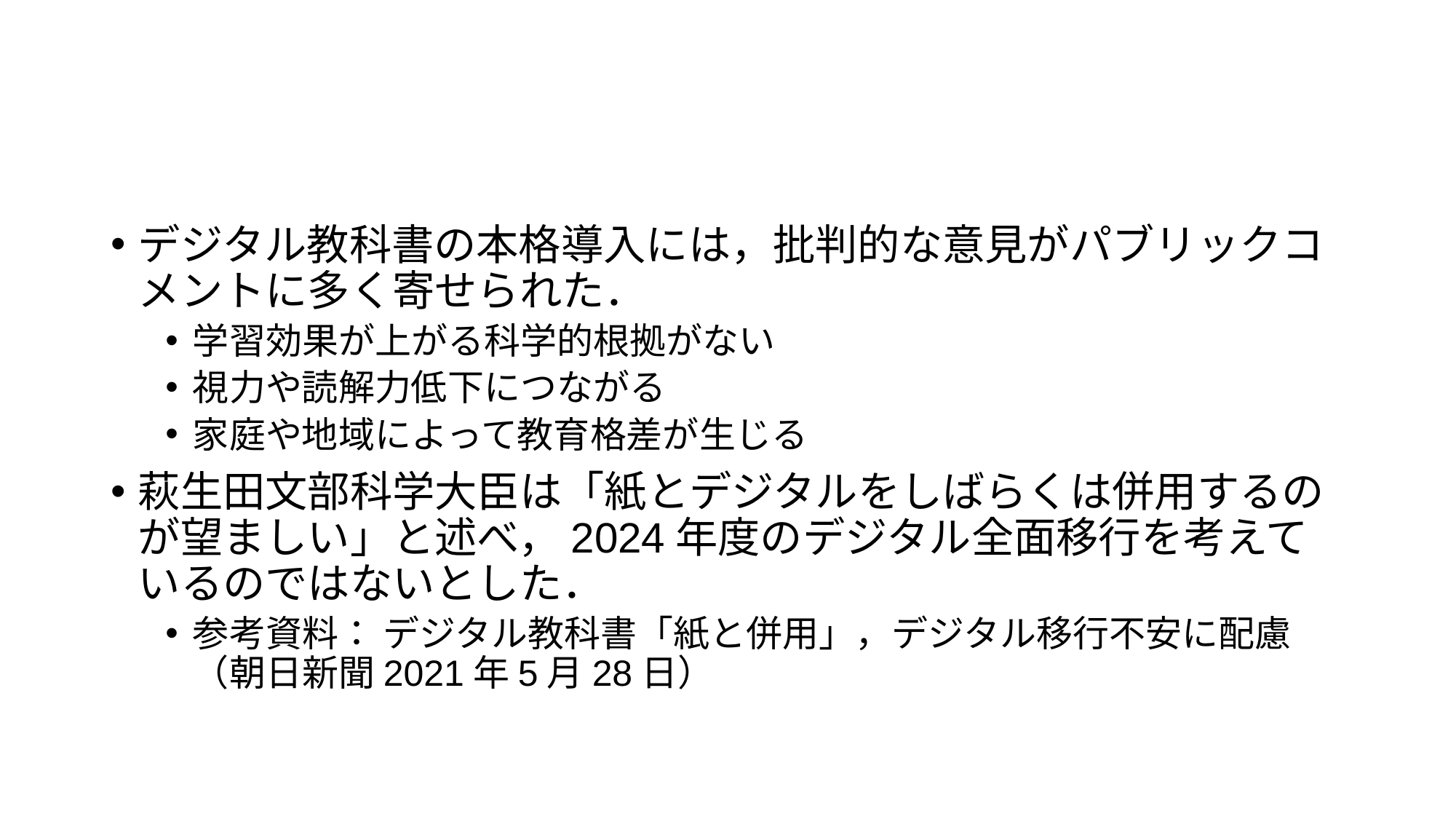

#
デジタル教科書の本格導入には，批判的な意見がパブリックコメントに多く寄せられた．
学習効果が上がる科学的根拠がない
視力や読解力低下につながる
家庭や地域によって教育格差が生じる
萩生田文部科学大臣は「紙とデジタルをしばらくは併用するのが望ましい」と述べ，2024年度のデジタル全面移行を考えているのではないとした．
参考資料： デジタル教科書「紙と併用」，デジタル移行不安に配慮（朝日新聞2021年5月28日）